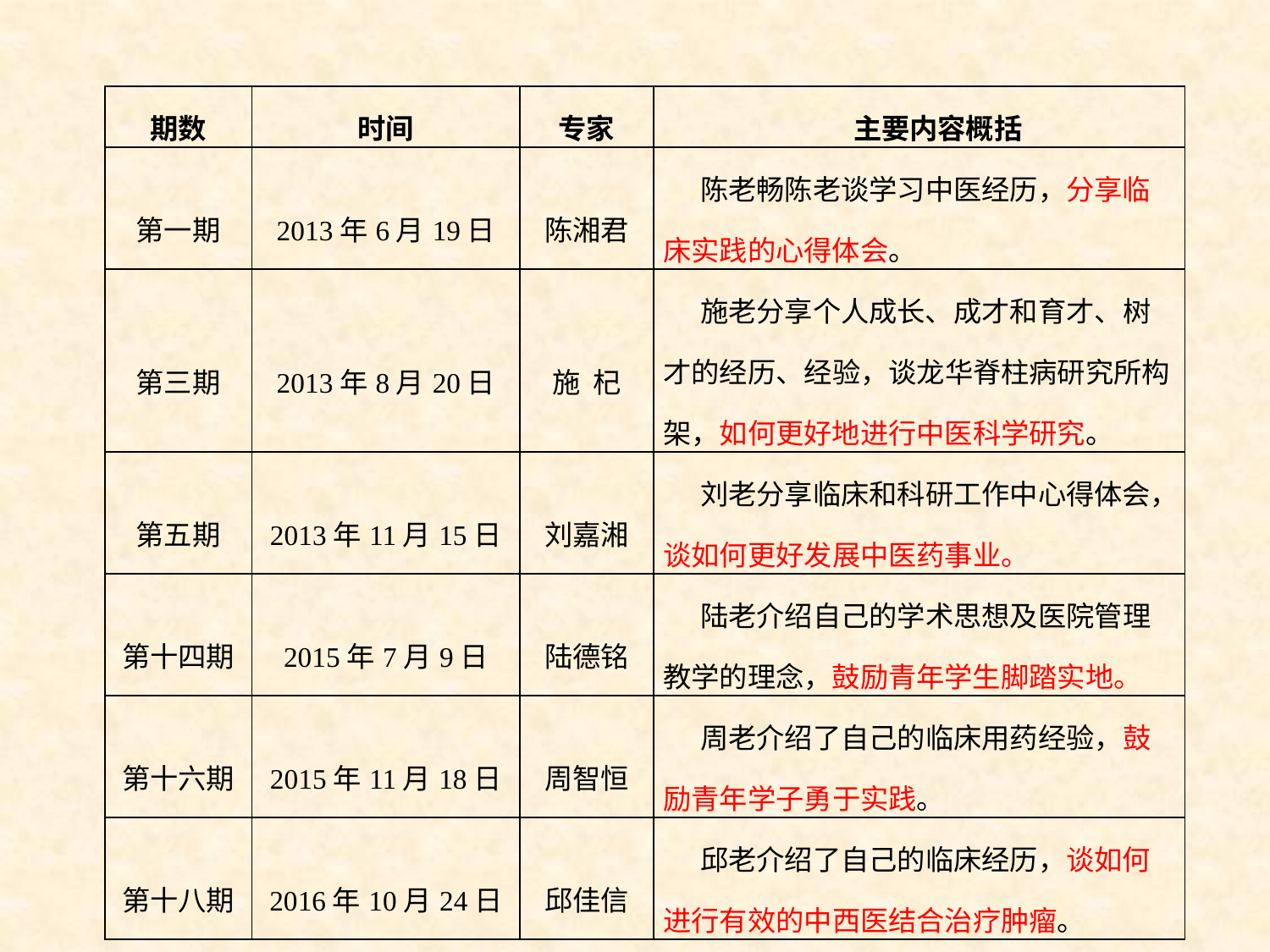

| 期数 | 时间 | 专家 | 主要内容概括 |
| --- | --- | --- | --- |
| 第一期 | 2013年6月19日 | 陈湘君 | 陈老畅陈老谈学习中医经历，分享临床实践的心得体会。 |
| 第三期 | 2013年8月20日 | 施 杞 | 施老分享个人成长、成才和育才、树才的经历、经验，谈龙华脊柱病研究所构架，如何更好地进行中医科学研究。 |
| 第五期 | 2013年11月15日 | 刘嘉湘 | 刘老分享临床和科研工作中心得体会，谈如何更好发展中医药事业。 |
| 第十四期 | 2015年7月9日 | 陆德铭 | 陆老介绍自己的学术思想及医院管理教学的理念，鼓励青年学生脚踏实地。 |
| 第十六期 | 2015年11月18日 | 周智恒 | 周老介绍了自己的临床用药经验，鼓励青年学子勇于实践。 |
| 第十八期 | 2016年10月24日 | 邱佳信 | 邱老介绍了自己的临床经历，谈如何进行有效的中西医结合治疗肿瘤。 |
51